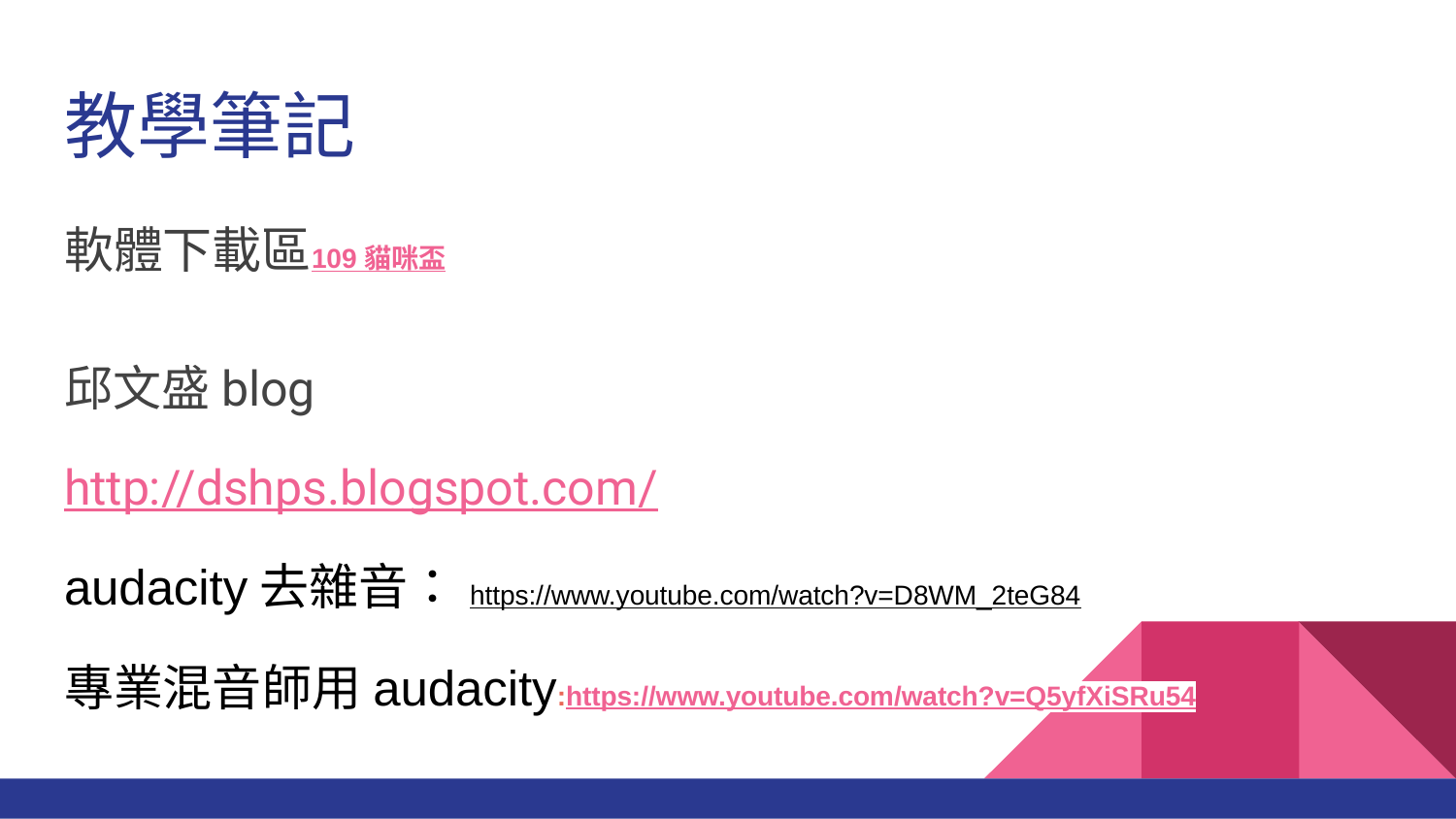

# 教學筆記
軟體下載區109 貓咪盃

邱文盛blog
http://dshps.blogspot.com/
audacity去雜音：https://www.youtube.com/watch?v=D8WM_2teG84
專業混音師用audacity:https://www.youtube.com/watch?v=Q5yfXiSRu54